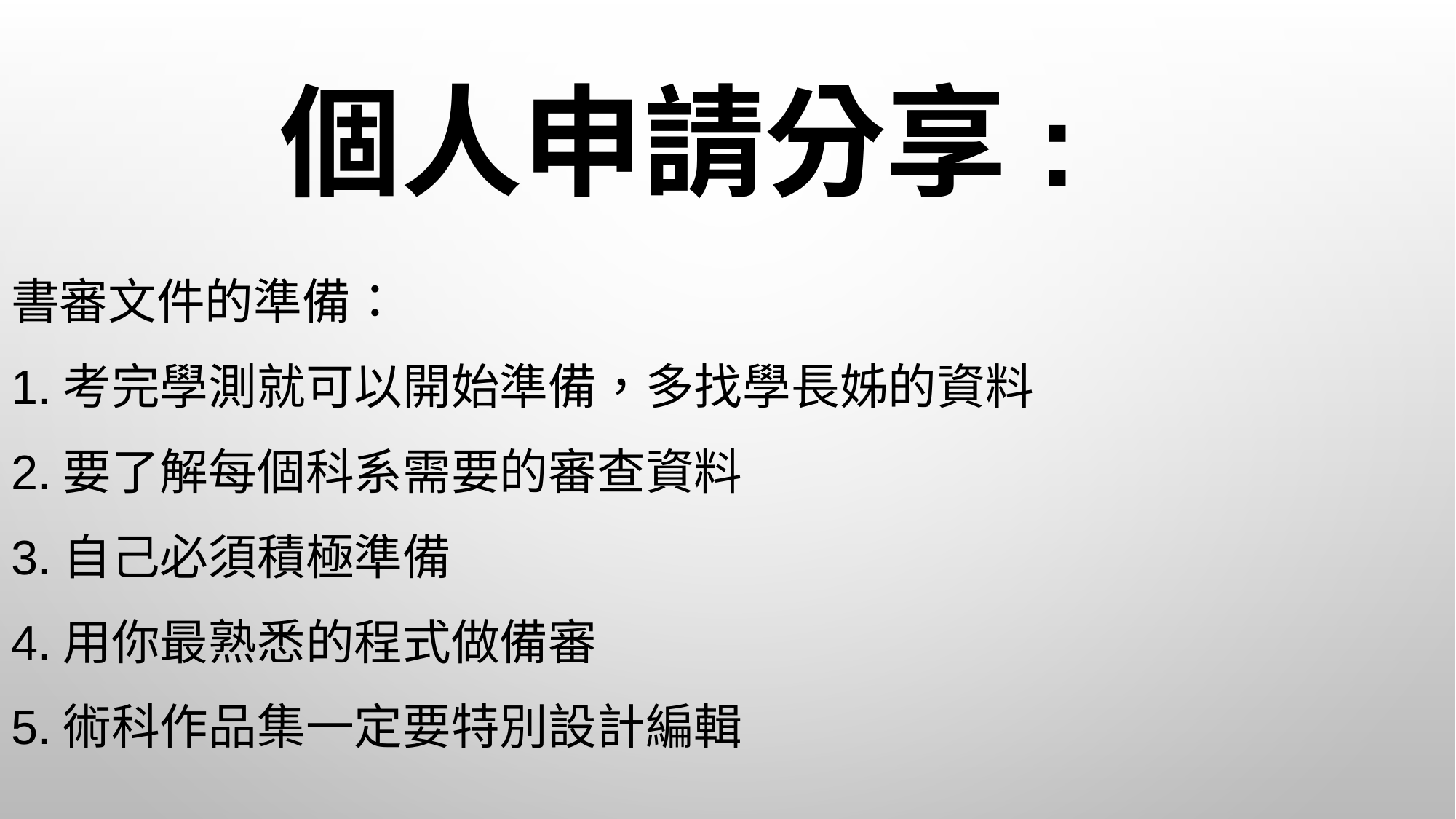

# 個人申請分享:
書審文件的準備：
1.考完學測就可以開始準備，多找學長姊的資料
2.要了解每個科系需要的審查資料
3.自己必須積極準備
4.用你最熟悉的程式做備審
5.術科作品集一定要特別設計編輯